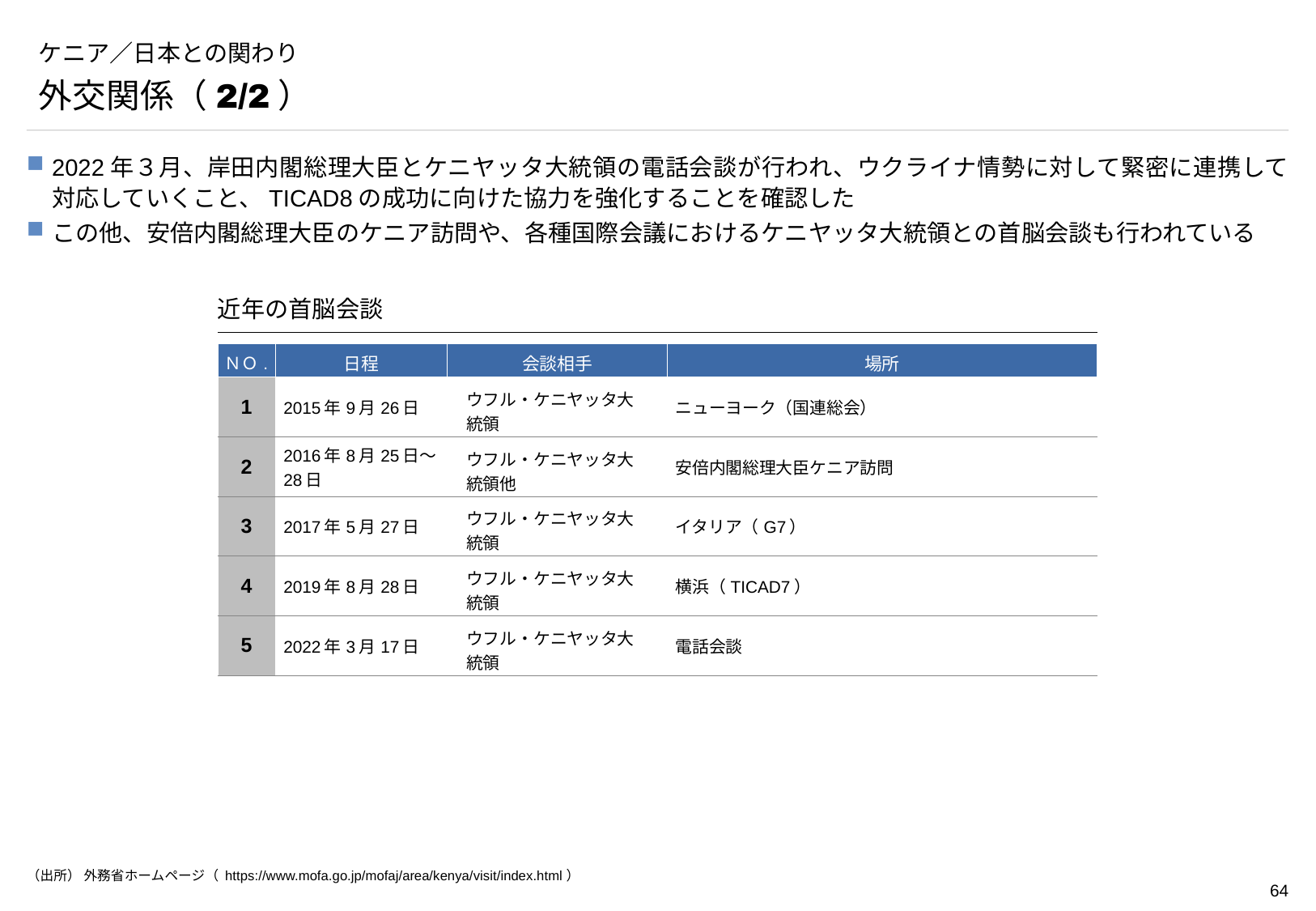

# ケニア／日本との関わり
外交関係（2/2）
2022年３月、岸田内閣総理大臣とケニヤッタ大統領の電話会談が行われ、ウクライナ情勢に対して緊密に連携して対応していくこと、TICAD8の成功に向けた協力を強化することを確認した
この他、安倍内閣総理大臣のケニア訪問や、各種国際会議におけるケニヤッタ大統領との首脳会談も行われている
近年の首脳会談
| ＮＯ. | 日程 | 会談相手 | 場所 |
| --- | --- | --- | --- |
| 1 | 2015年9月26日 | ウフル・ケニヤッタ大統領 | ニューヨーク（国連総会） |
| 2 | 2016年8月25日～28日 | ウフル・ケニヤッタ大統領他 | 安倍内閣総理大臣ケニア訪問 |
| 3 | 2017年5月27日 | ウフル・ケニヤッタ大統領 | イタリア（G7） |
| 4 | 2019年8月28日 | ウフル・ケニヤッタ大統領 | 横浜（TICAD7） |
| 5 | 2022年3月17日 | ウフル・ケニヤッタ大統領 | 電話会談 |
（出所） 外務省ホームページ（ https://www.mofa.go.jp/mofaj/area/kenya/visit/index.html）